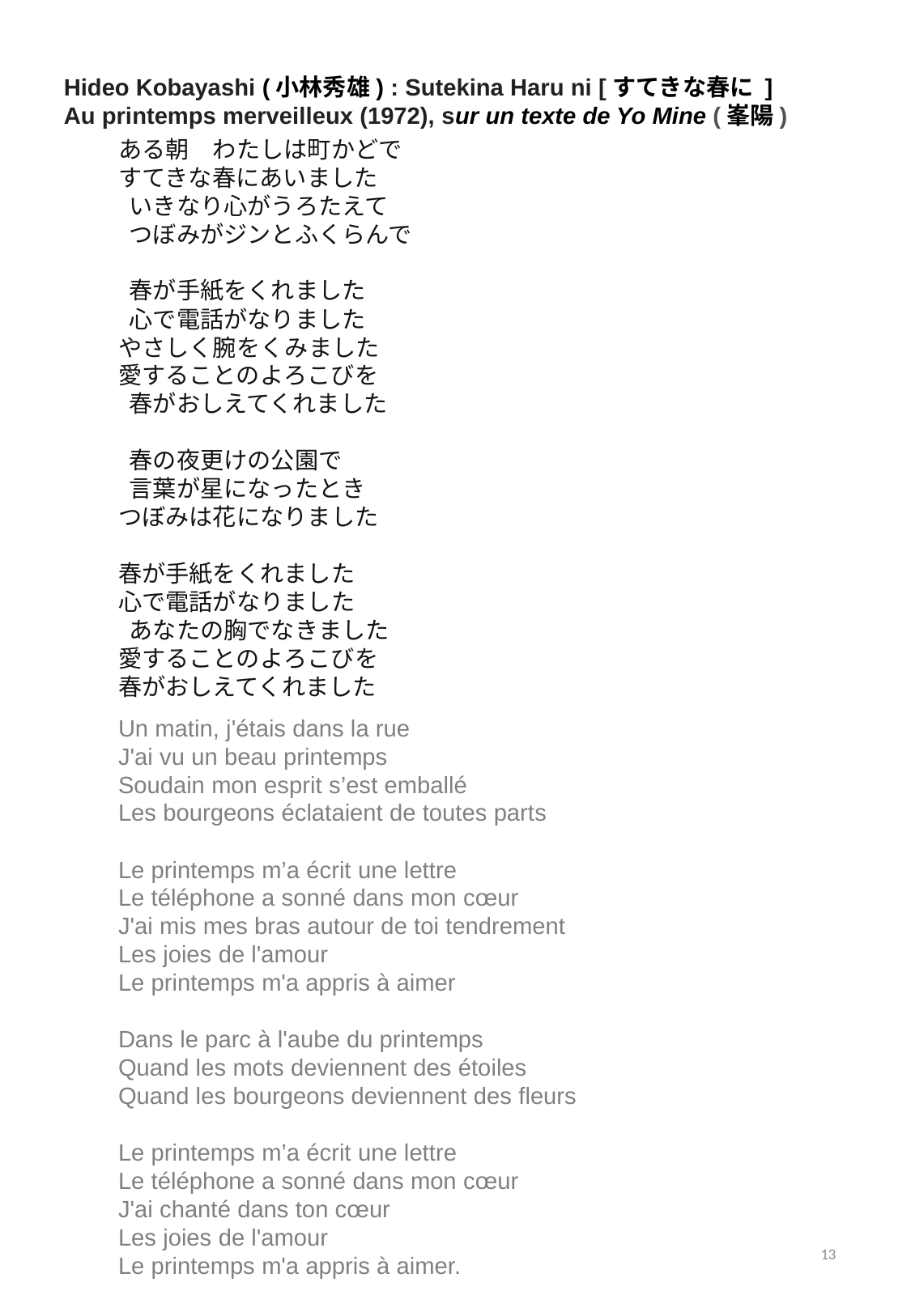

Hideo Kobayashi (小林秀雄) : Sutekina Haru ni [すてきな春に ]
Au printemps merveilleux (1972), sur un texte de Yo Mine (峯陽)
ある朝　わたしは町かどで
すてきな春にあいました
 いきなり心がうろたえて
 つぼみがジンとふくらんで

 春が手紙をくれました
 心で電話がなりました
やさしく腕をくみました
愛することのよろこびを
 春がおしえてくれました

 春の夜更けの公園で
 言葉が星になったとき
つぼみは花になりました

春が手紙をくれました
心で電話がなりました
 あなたの胸でなきました
愛することのよろこびを
春がおしえてくれました
Un matin, j'étais dans la rue
J'ai vu un beau printemps
Soudain mon esprit s’est emballé
Les bourgeons éclataient de toutes parts

Le printemps m’a écrit une lettre
Le téléphone a sonné dans mon cœur
J'ai mis mes bras autour de toi tendrement
Les joies de l'amour
Le printemps m'a appris à aimer

Dans le parc à l'aube du printemps
Quand les mots deviennent des étoiles
Quand les bourgeons deviennent des fleurs

Le printemps m’a écrit une lettre
Le téléphone a sonné dans mon cœur
J'ai chanté dans ton cœur
Les joies de l'amour
Le printemps m'a appris à aimer.
13